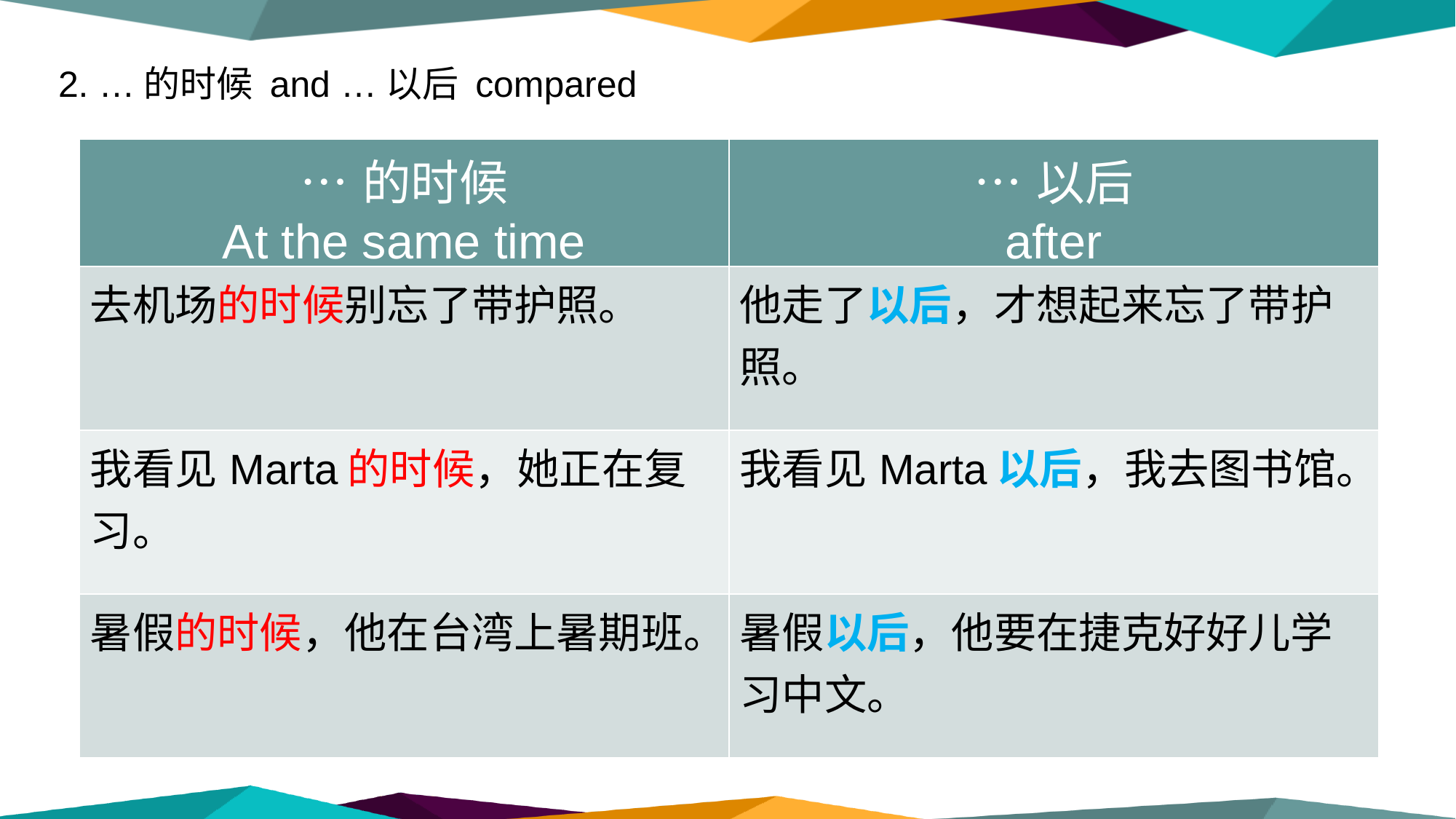

2. …的时候 and …以后 compared
| …的时候 At the same time | …以后 after |
| --- | --- |
| 去机场的时候别忘了带护照。 | 他走了以后，才想起来忘了带护照。 |
| 我看见Marta的时候，她正在复习。 | 我看见Marta以后，我去图书馆。 |
| 暑假的时候，他在台湾上暑期班。 | 暑假以后，他要在捷克好好儿学习中文。 |